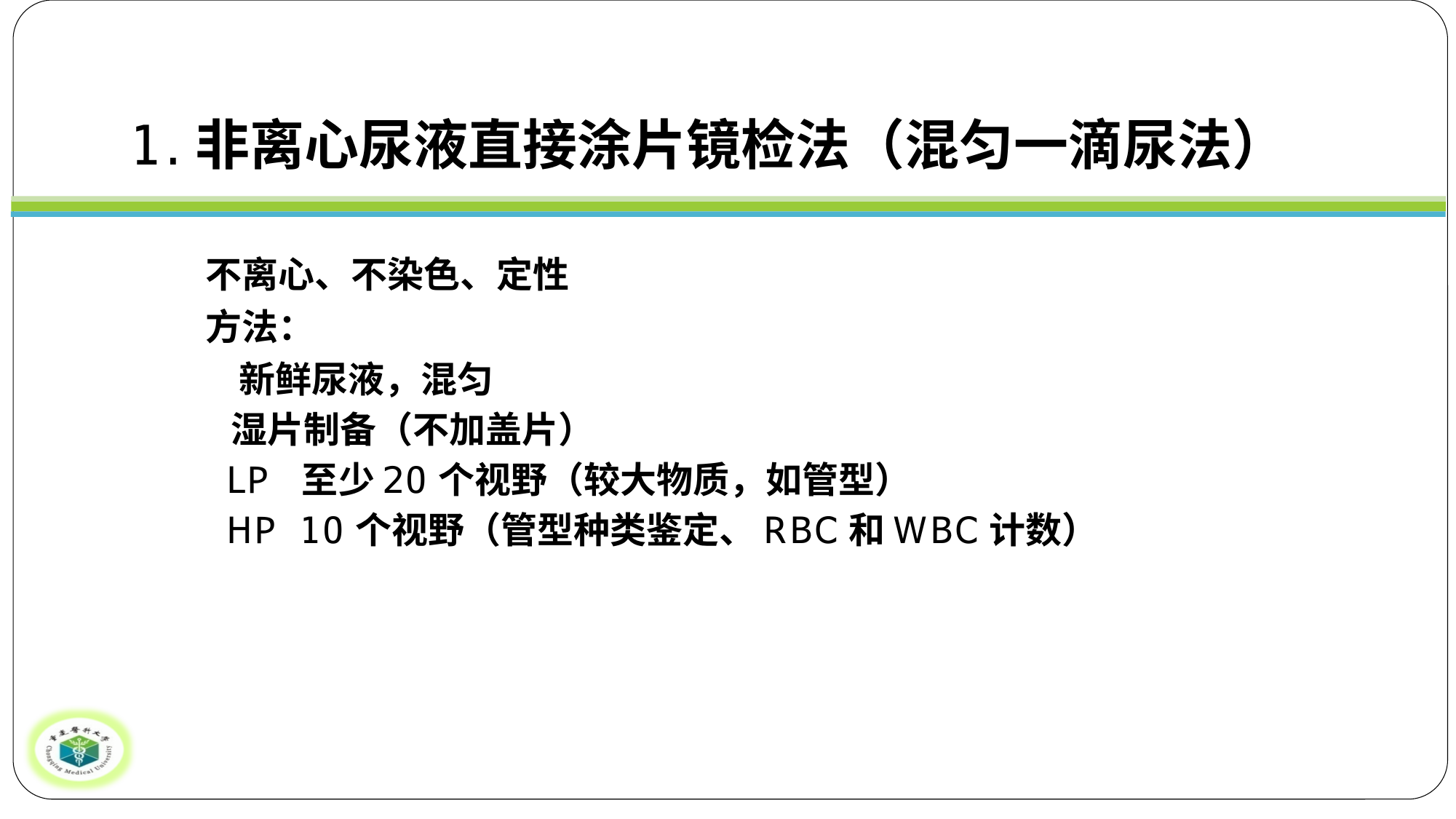

# 1.非离心尿液直接涂片镜检法（混匀一滴尿法）
不离心、不染色、定性
方法：
   新鲜尿液，混匀
  湿片制备（不加盖片）
  LP  至少20个视野（较大物质，如管型）
  HP  10个视野（管型种类鉴定、RBC和WBC计数）